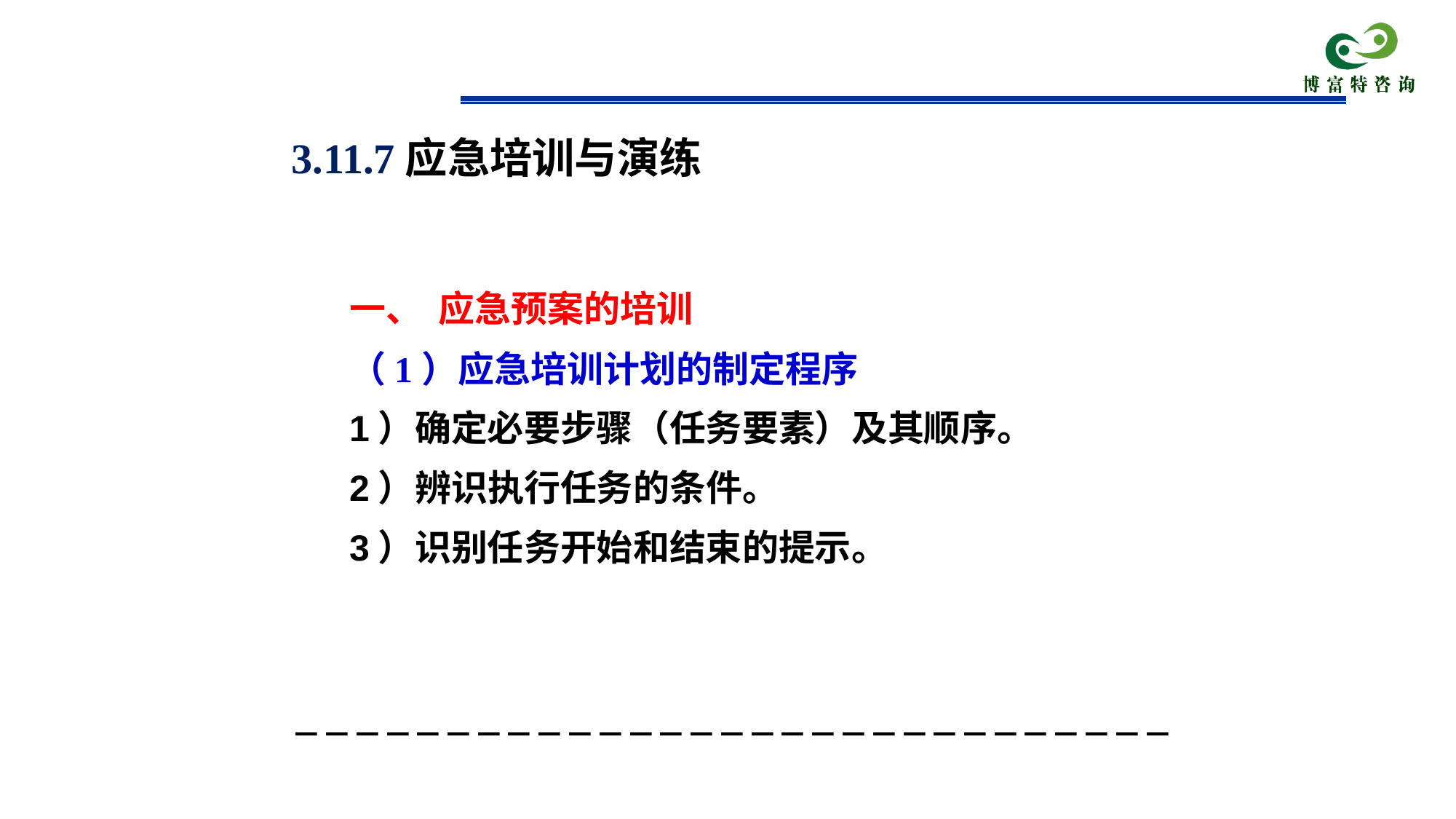

3.11.7应急培训与演练
# 一、  应急预案的培训
（1）应急培训计划的制定程序
1）确定必要步骤（任务要素）及其顺序。
2）辨识执行任务的条件。
3）识别任务开始和结束的提示。
－－－－－－－－－－－－－－－－－－－－－－－－－－－－－